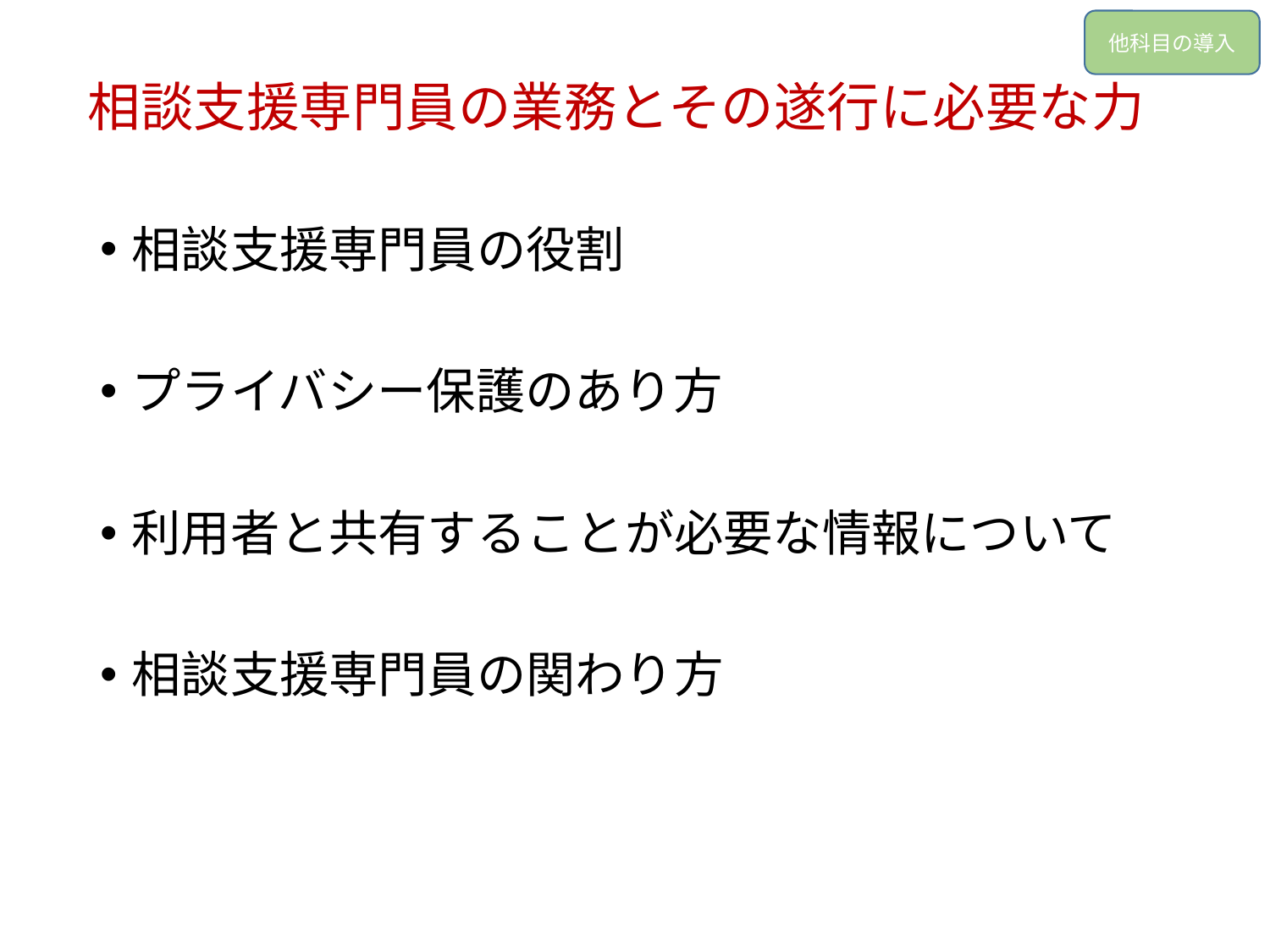

他科目の導入
# 相談支援専門員の業務とその遂行に必要な力
相談支援専門員の役割

プライバシー保護のあり方

利用者と共有することが必要な情報について

相談支援専門員の関わり方